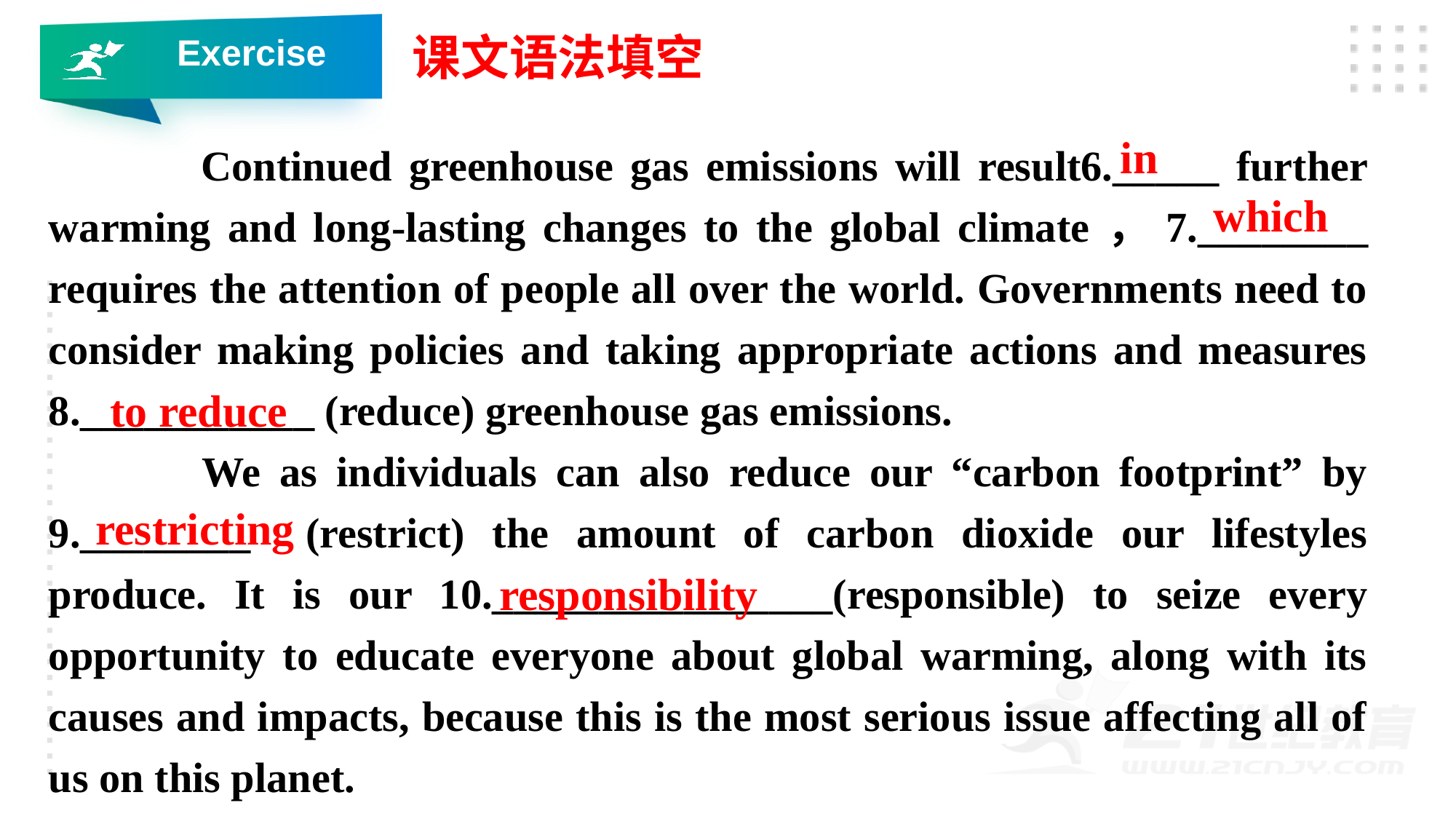

课文语法填空
Exercise
         Continued greenhouse gas emissions will result6._____ further warming and long-lasting changes to the global climate，7.________ requires the attention of people all over the world. Governments need to consider making policies and taking appropriate actions and measures 8.___________ (reduce) greenhouse gas emissions.
        We as individuals can also reduce our “carbon footprint” by 9.________  (restrict) the amount of carbon dioxide our lifestyles produce. It is our 10.________________(responsible) to seize every opportunity to educate everyone about global warming, along with its causes and impacts, because this is the most serious issue affecting all of us on this planet.
 in
which
 to reduce
 restricting
 responsibility